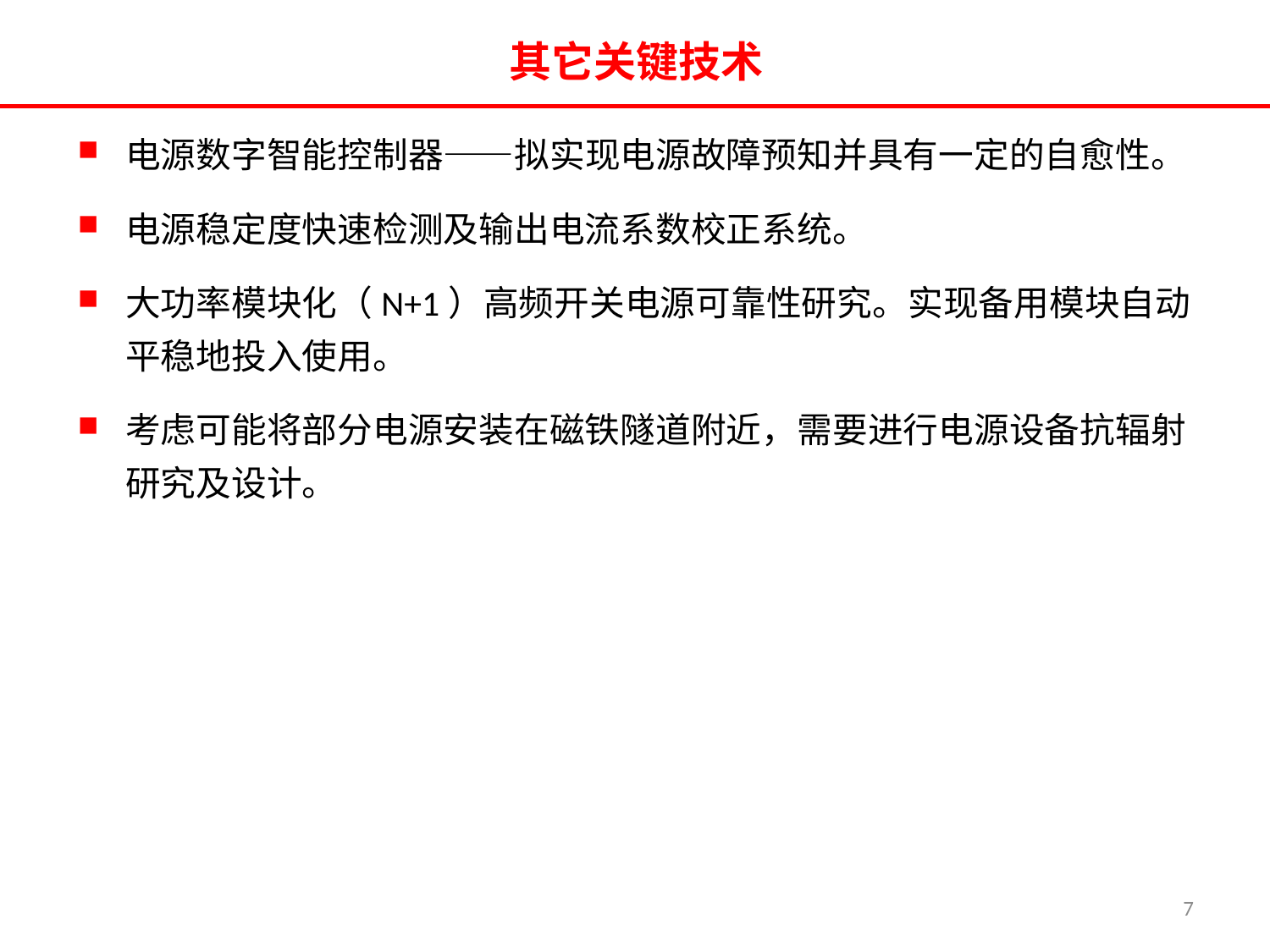

# 其它关键技术
电源数字智能控制器——拟实现电源故障预知并具有一定的自愈性。
电源稳定度快速检测及输出电流系数校正系统。
大功率模块化（N+1）高频开关电源可靠性研究。实现备用模块自动平稳地投入使用。
考虑可能将部分电源安装在磁铁隧道附近，需要进行电源设备抗辐射研究及设计。
7